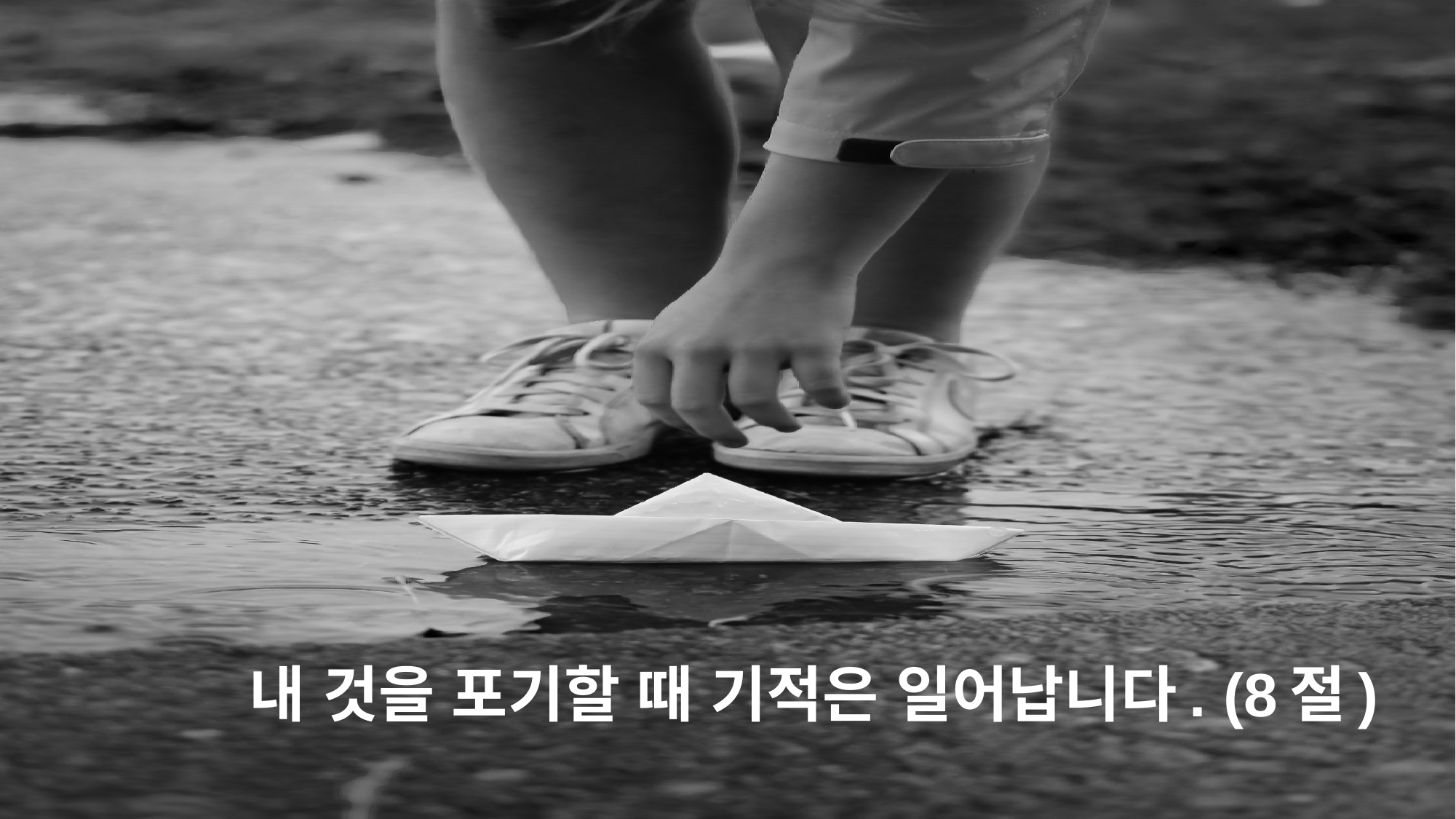

내 것을 포기할 때 기적은 일어납니다. (8절)